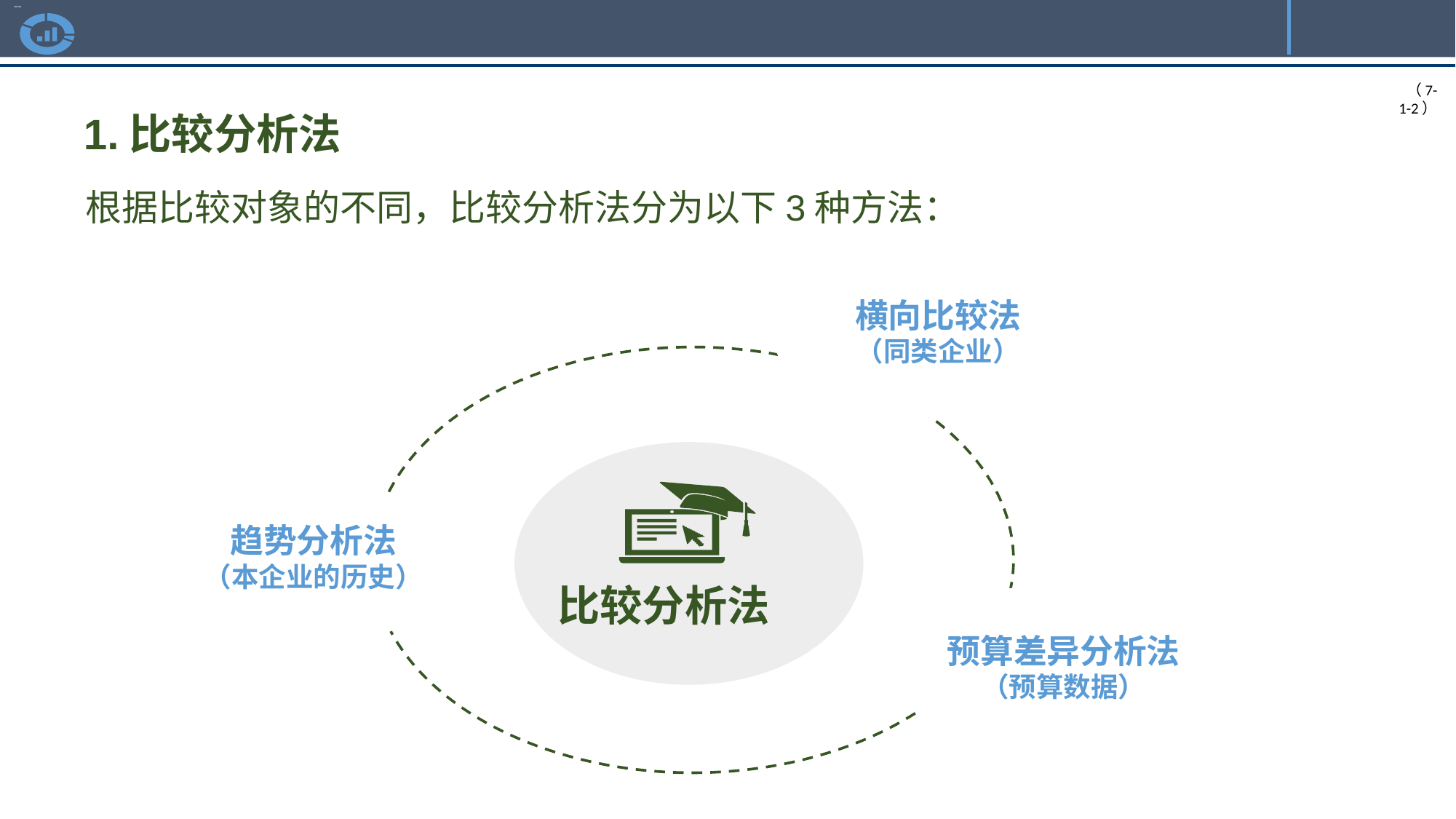

比较分析法

                   （7-1-2）
1.比较分析法
根据比较对象的不同，比较分析法分为以下3种方法：

横向比较法
（同类企业）

趋势分析法
（本企业的历史）

比较分析法
预算差异分析法
（预算数据）
自主学习法